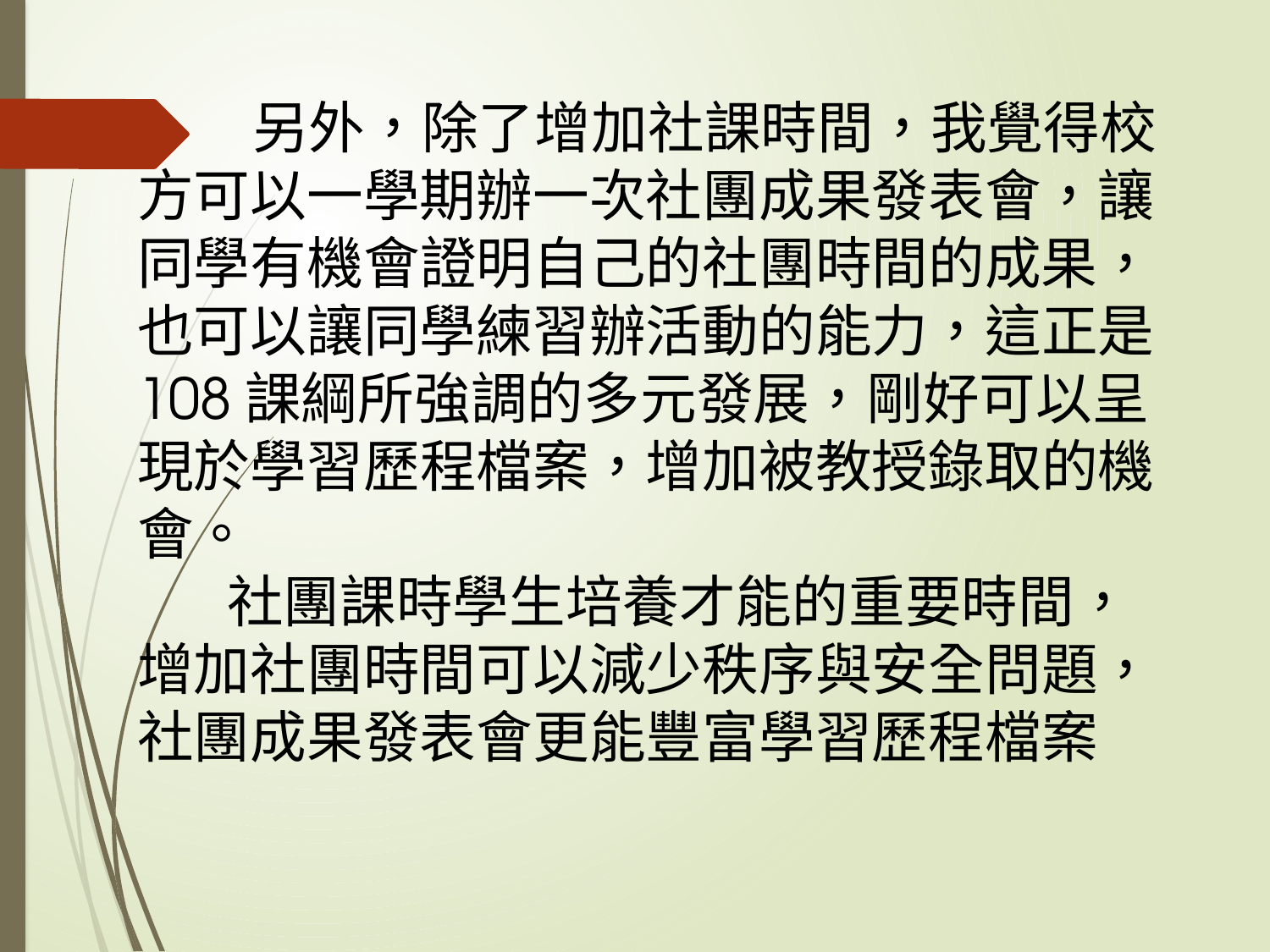

另外，除了增加社課時間，我覺得校方可以一學期辦一次社團成果發表會，讓同學有機會證明自己的社團時間的成果，也可以讓同學練習辦活動的能力，這正是108課綱所強調的多元發展，剛好可以呈現於學習歷程檔案，增加被教授錄取的機會。
      社團課時學生培養才能的重要時間，增加社團時間可以減少秩序與安全問題，社團成果發表會更能豐富學習歷程檔案